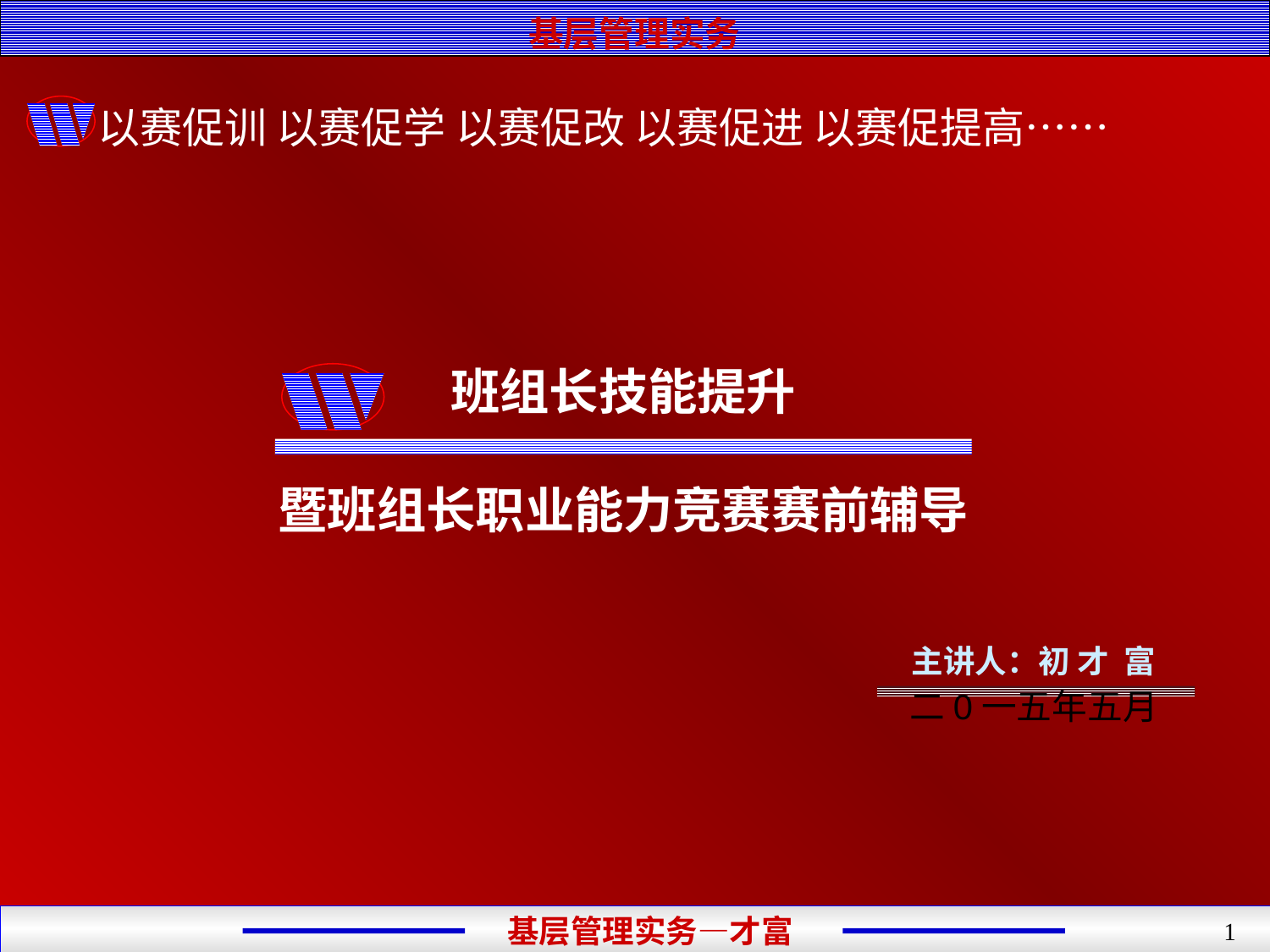

基层管理实务

以赛促训 以赛促学 以赛促改 以赛促进 以赛促提高……

# 班组长技能提升 暨班组长职业能力竞赛赛前辅导

主讲人：初 才  富
二0一五年五月

基层管理实务—才富

1